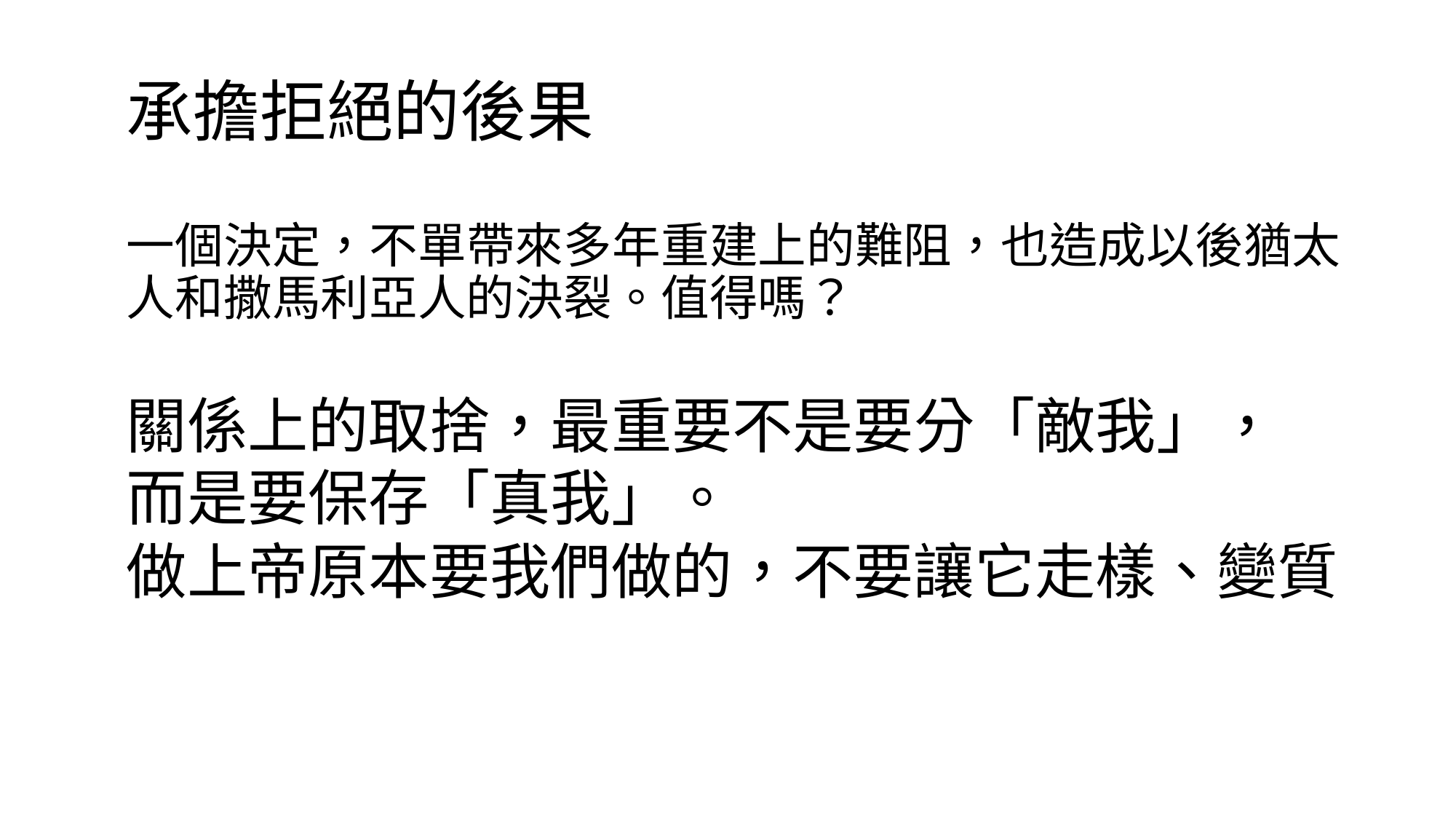

承擔拒絕的後果
一個決定，不單帶來多年重建上的難阻，也造成以後猶太人和撒馬利亞人的決裂。值得嗎？

關係上的取捨，最重要不是要分「敵我」，
而是要保存「真我」。
做上帝原本要我們做的，不要讓它走樣、變質

#